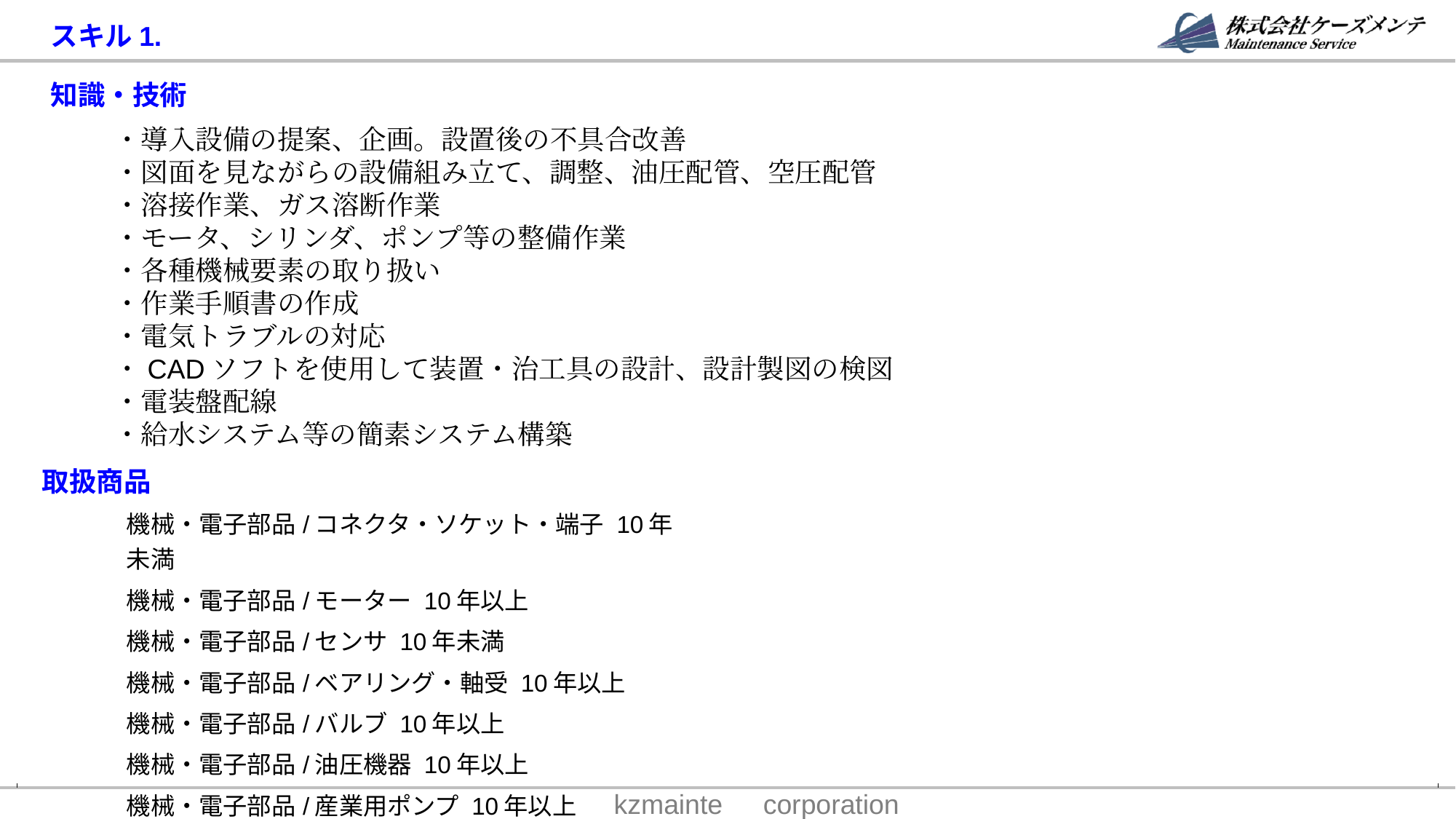

スキル1.
知識・技術
・導入設備の提案、企画。設置後の不具合改善
・図面を見ながらの設備組み立て、調整、油圧配管、空圧配管
・溶接作業、ガス溶断作業
・モータ、シリンダ、ポンプ等の整備作業
・各種機械要素の取り扱い
・作業手順書の作成
・電気トラブルの対応
・CADソフトを使用して装置・治工具の設計、設計製図の検図
・電装盤配線
・給水システム等の簡素システム構築

取扱商品
| 機械・電子部品/コネクタ・ソケット・端子 10年未満 機械・電子部品/モーター 10年以上 機械・電子部品/センサ 10年未満 機械・電子部品/ベアリング・軸受 10年以上 機械・電子部品/バルブ 10年以上 機械・電子部品/油圧機器 10年以上 機械・電子部品/産業用ポンプ 10年以上 工作機械・ロボット・重電/工作機械 　10年以上 |
| --- |